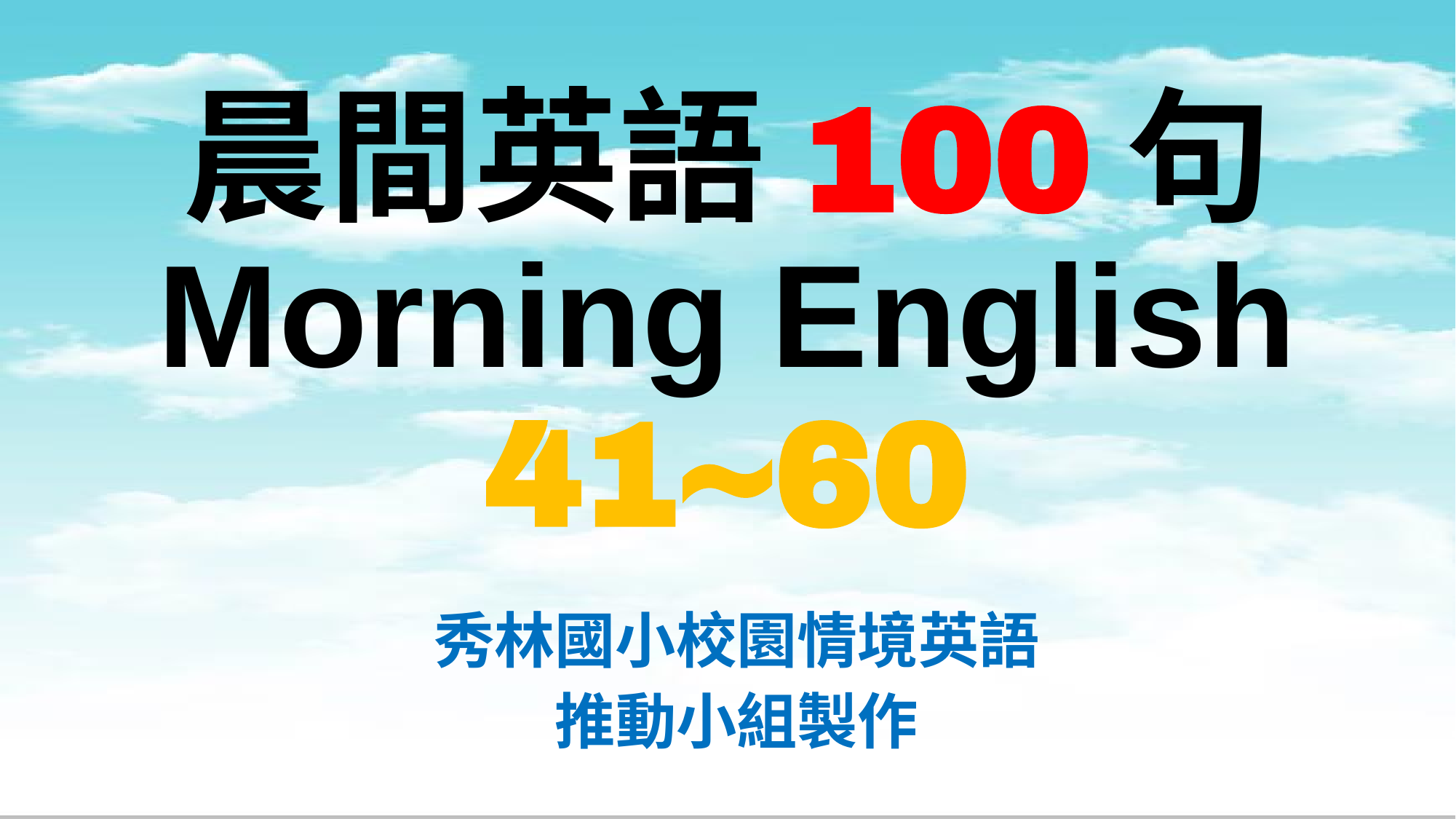

# 晨間英語100句 Morning English 41~60
秀林國小校園情境英語
推動小組製作